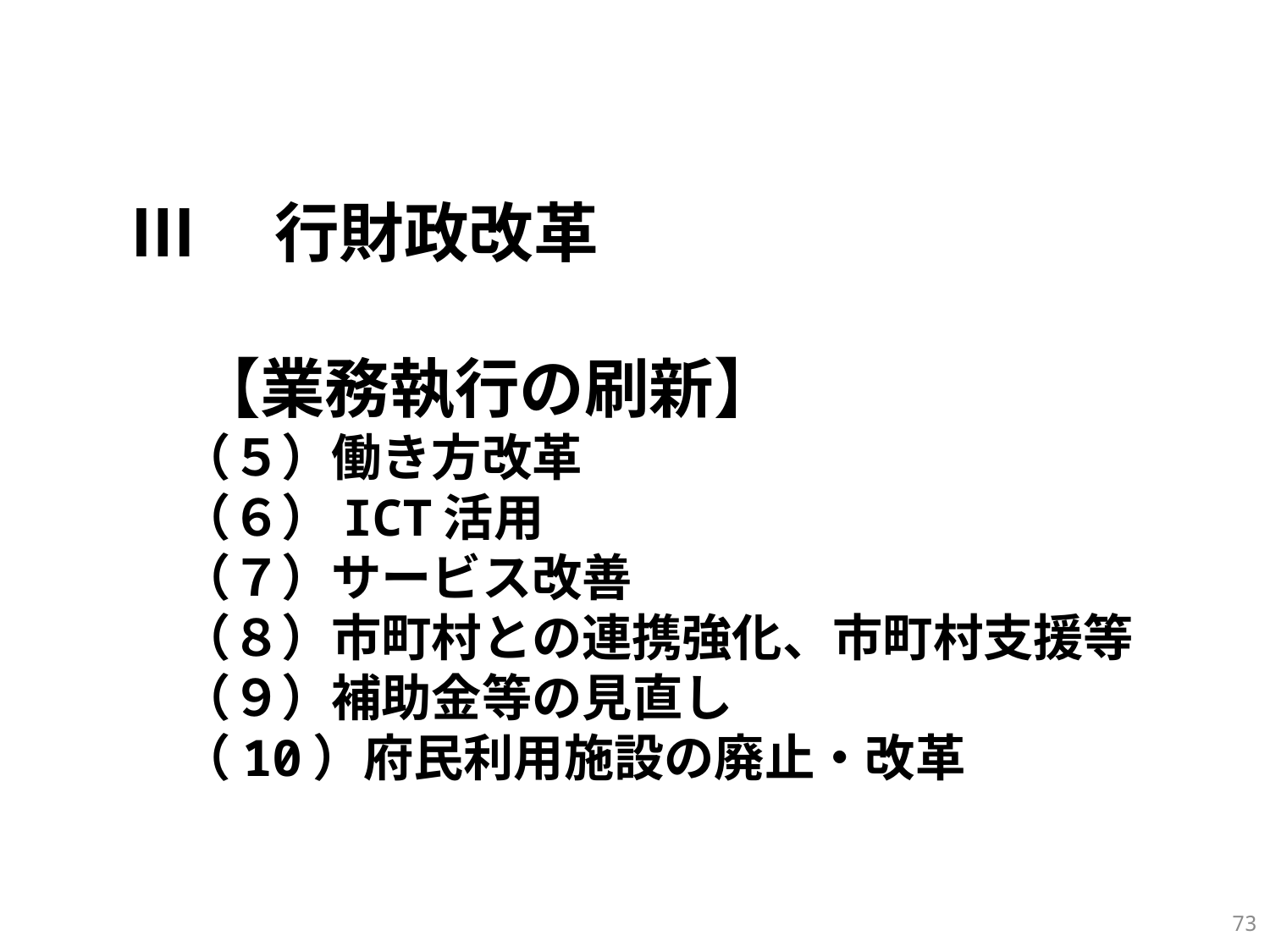

# Ⅲ　行財政改革 　【業務執行の刷新】 　（５）働き方改革 　（６）ICT活用 　（７）サービス改善 　（８）市町村との連携強化、市町村支援等 　（９）補助金等の見直し 　（10）府民利用施設の廃止・改革
73